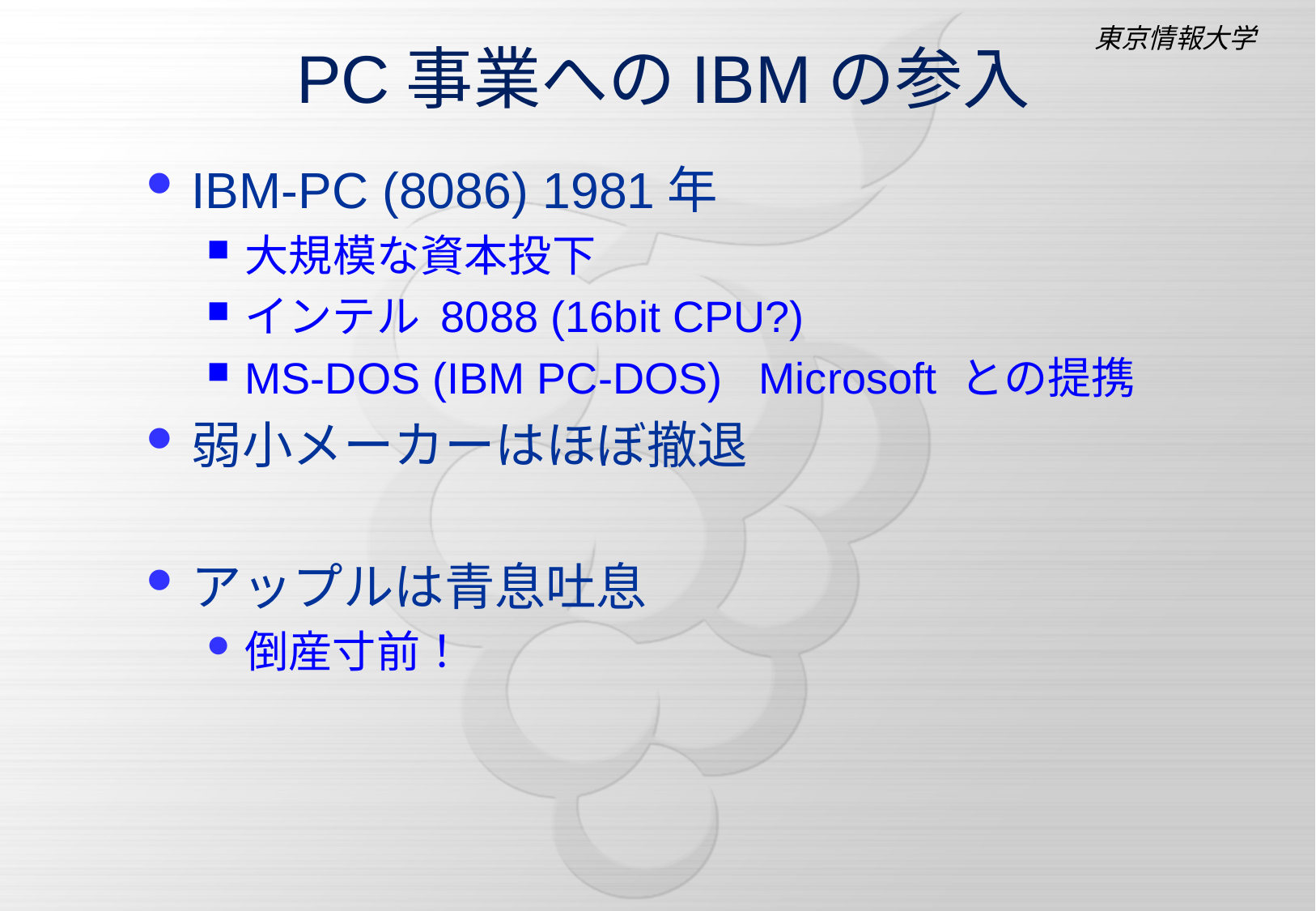

# PC事業へのIBMの参入
IBM-PC (8086) 1981年
大規模な資本投下
インテル 8088 (16bit CPU?)
MS-DOS (IBM PC-DOS)   Microsoft との提携
弱小メーカーはほぼ撤退

アップルは青息吐息
倒産寸前！